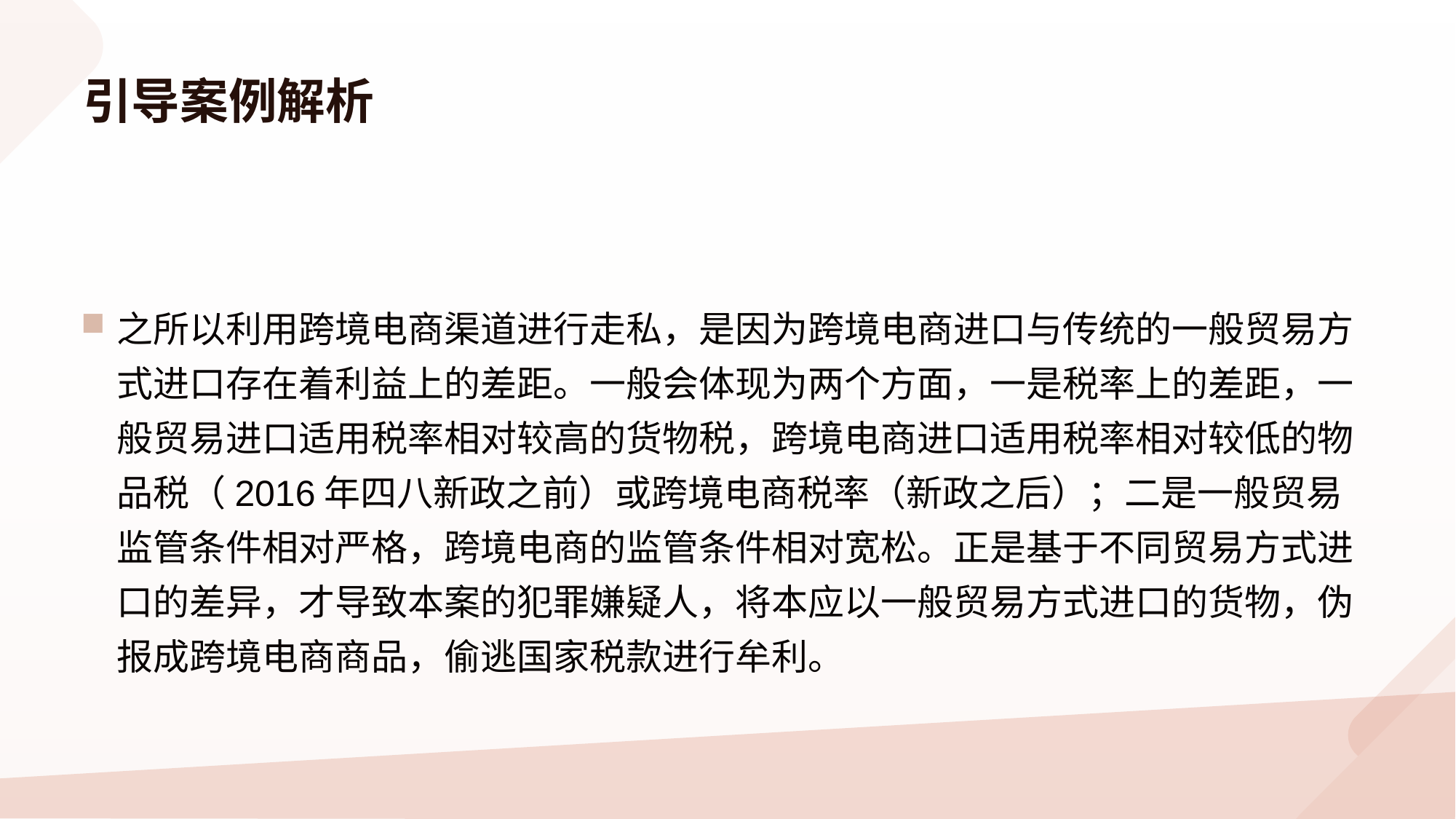

# 引导案例解析
之所以利用跨境电商渠道进行走私，是因为跨境电商进口与传统的一般贸易方式进口存在着利益上的差距。一般会体现为两个方面，一是税率上的差距，一般贸易进口适用税率相对较高的货物税，跨境电商进口适用税率相对较低的物品税（2016年四八新政之前）或跨境电商税率（新政之后）；二是一般贸易监管条件相对严格，跨境电商的监管条件相对宽松。正是基于不同贸易方式进口的差异，才导致本案的犯罪嫌疑人，将本应以一般贸易方式进口的货物，伪报成跨境电商商品，偷逃国家税款进行牟利。